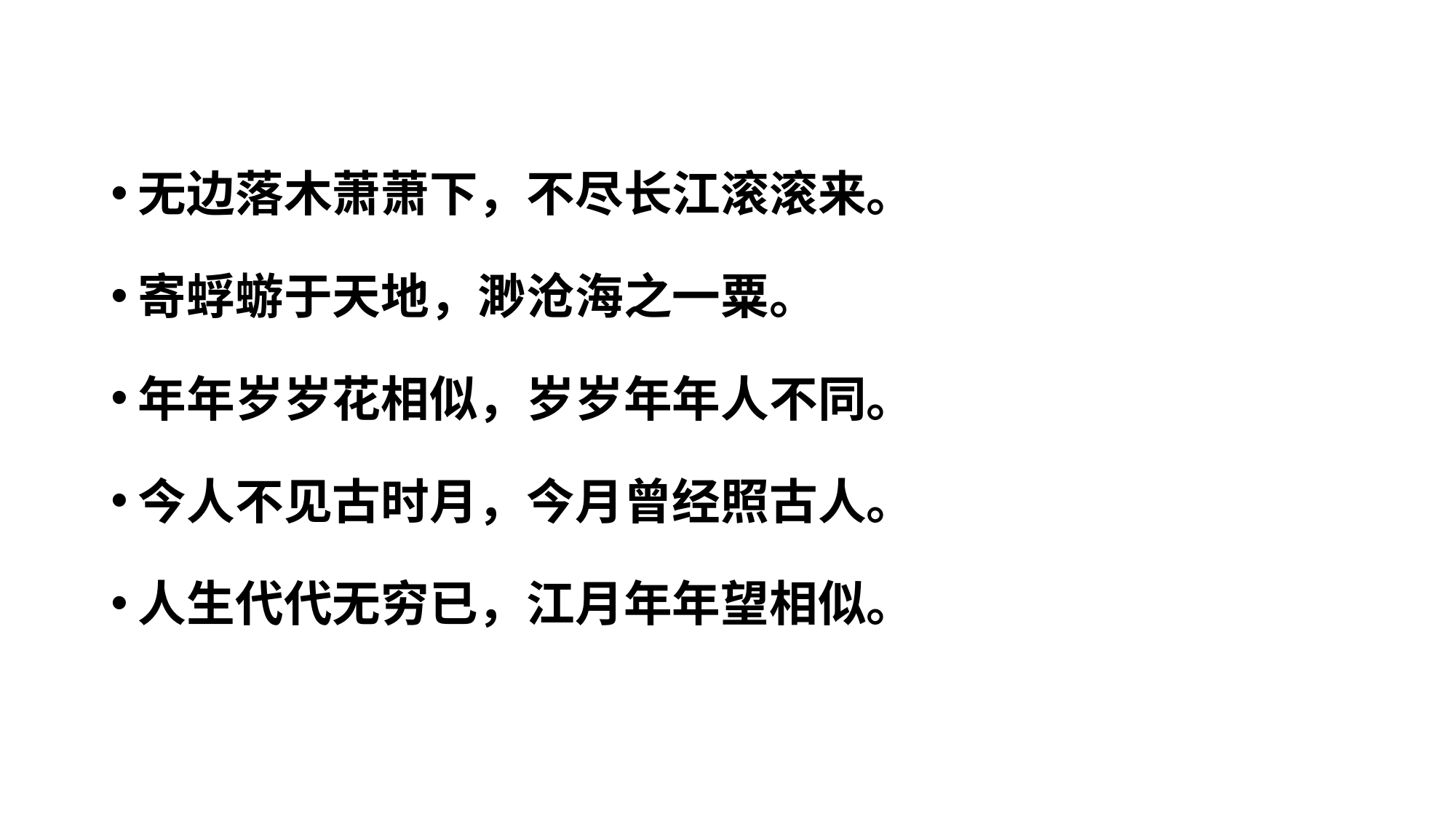

无边落木萧萧下，不尽长江滚滚来。
寄蜉蝣于天地，渺沧海之一粟。
年年岁岁花相似，岁岁年年人不同。
今人不见古时月，今月曾经照古人。
人生代代无穷已，江月年年望相似。